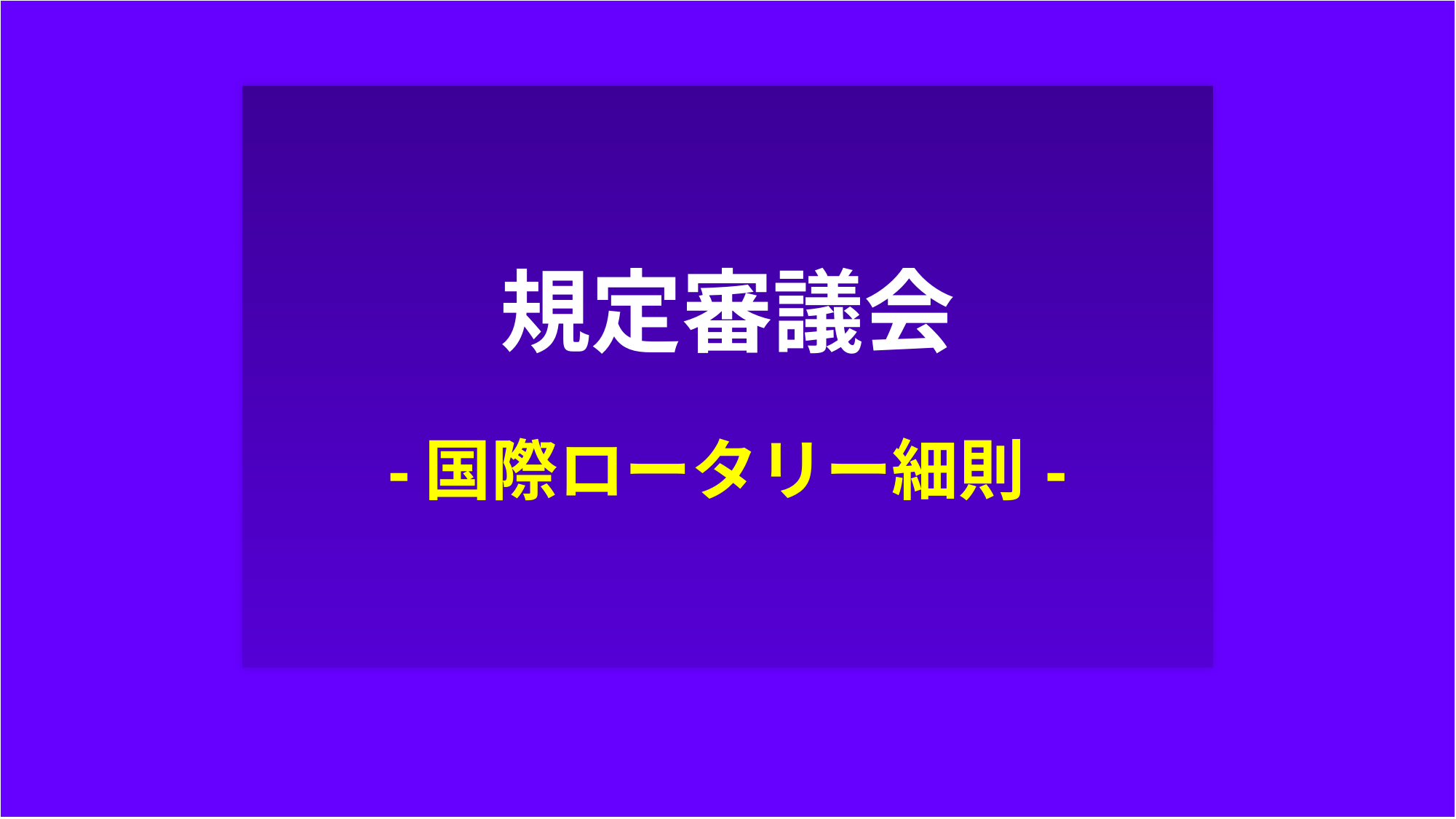

|  |
| --- |
| 規定審議会 -国際ロータリー細則- |
| --- |